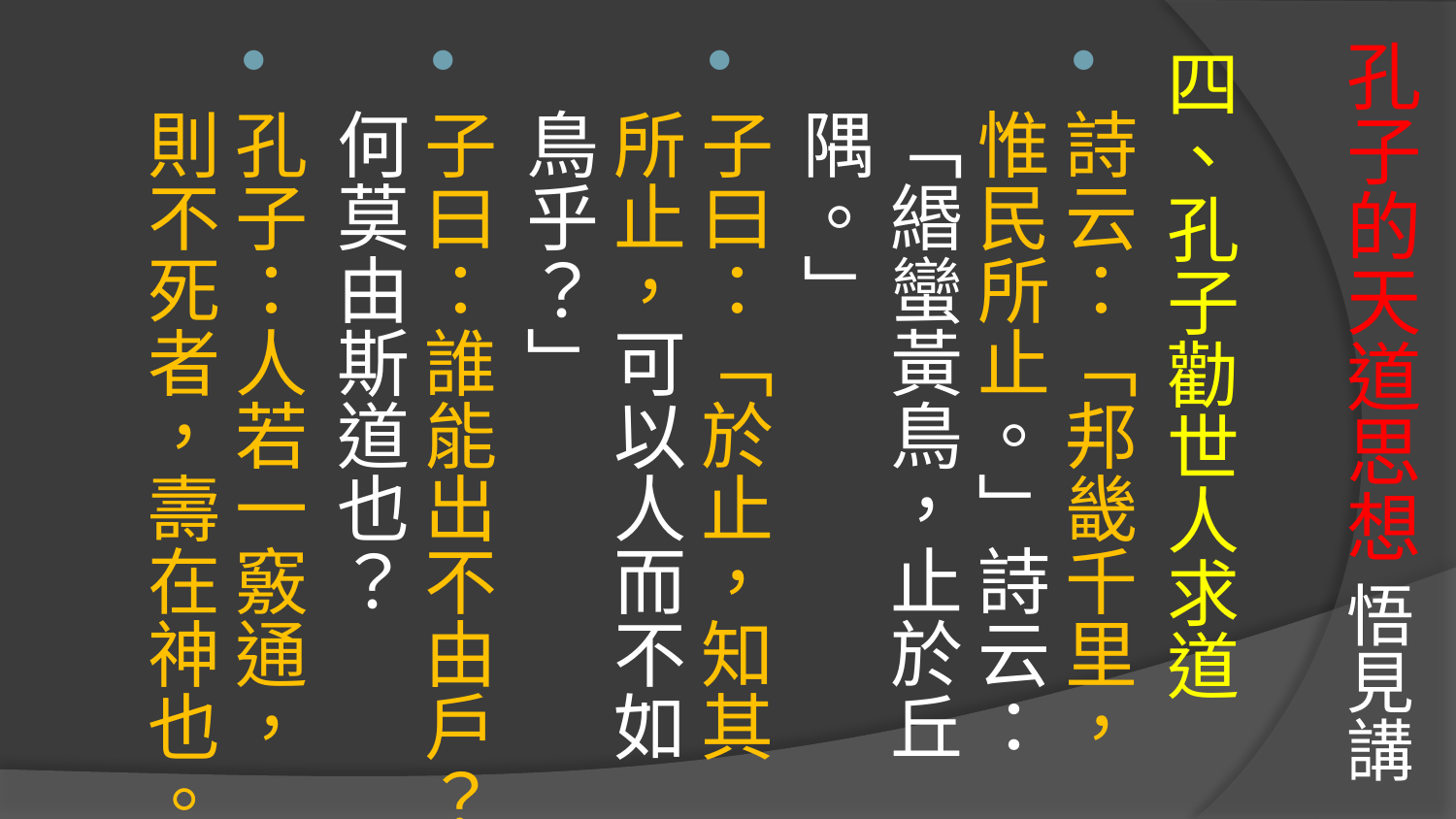

四、孔子勸世人求道
詩云：「邦畿千里，惟民所止。」詩云：「緡蠻黃鳥，止於丘隅。」
子曰：「於止，知其所止，可以人而不如鳥乎？」
子曰：誰能出不由戶？何莫由斯道也？
孔子：人若一竅通，則不死者，壽在神也。

# 孔子的天道思想 悟見講